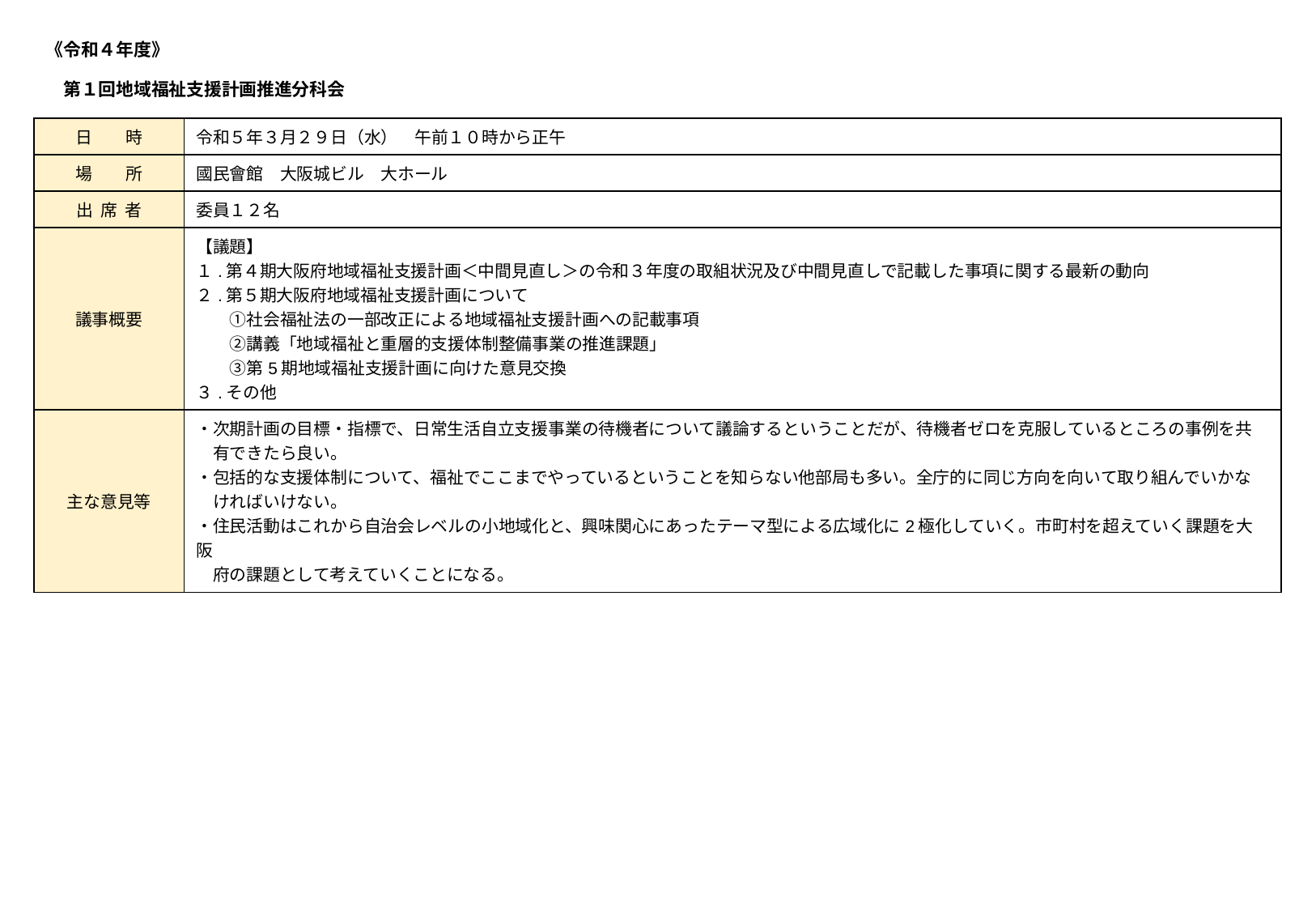

《令和４年度》
　第１回地域福祉支援計画推進分科会
| 日　　時 | 令和５年３月２９日（水）　午前１０時から正午 |
| --- | --- |
| 場　　所 | 國民會館　大阪城ビル　大ホール |
| 出 席 者 | 委員１２名 |
| 議事概要 | 【議題】 １.第４期大阪府地域福祉支援計画＜中間見直し＞の令和３年度の取組状況及び中間見直しで記載した事項に関する最新の動向 ２.第５期大阪府地域福祉支援計画について 　　①社会福祉法の一部改正による地域福祉支援計画への記載事項 　　②講義「地域福祉と重層的支援体制整備事業の推進課題」 　　③第5期地域福祉支援計画に向けた意見交換 ３.その他 |
| 主な意見等 | ・次期計画の目標・指標で、日常生活自立支援事業の待機者について議論するということだが、待機者ゼロを克服しているところの事例を共 　有できたら良い。 ・包括的な支援体制について、福祉でここまでやっているということを知らない他部局も多い。全庁的に同じ方向を向いて取り組んでいかな 　ければいけない。 ・住民活動はこれから自治会レベルの小地域化と、興味関心にあったテーマ型による広域化に2極化していく。市町村を超えていく課題を大阪 　府の課題として考えていくことになる。 |